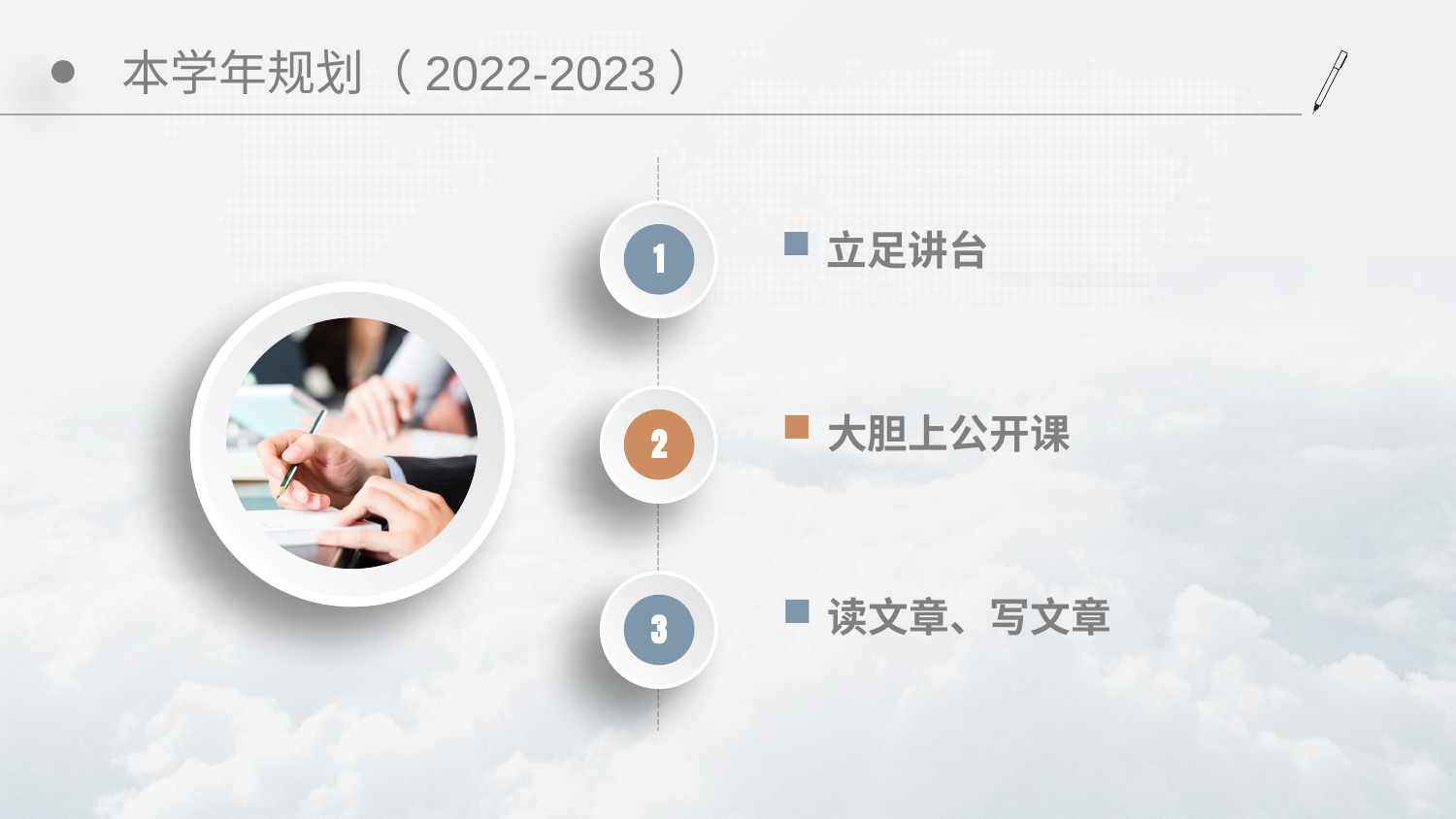

# 本学年规划（2022-2023）

1
立足讲台

2
大胆上公开课

3
读文章、写文章